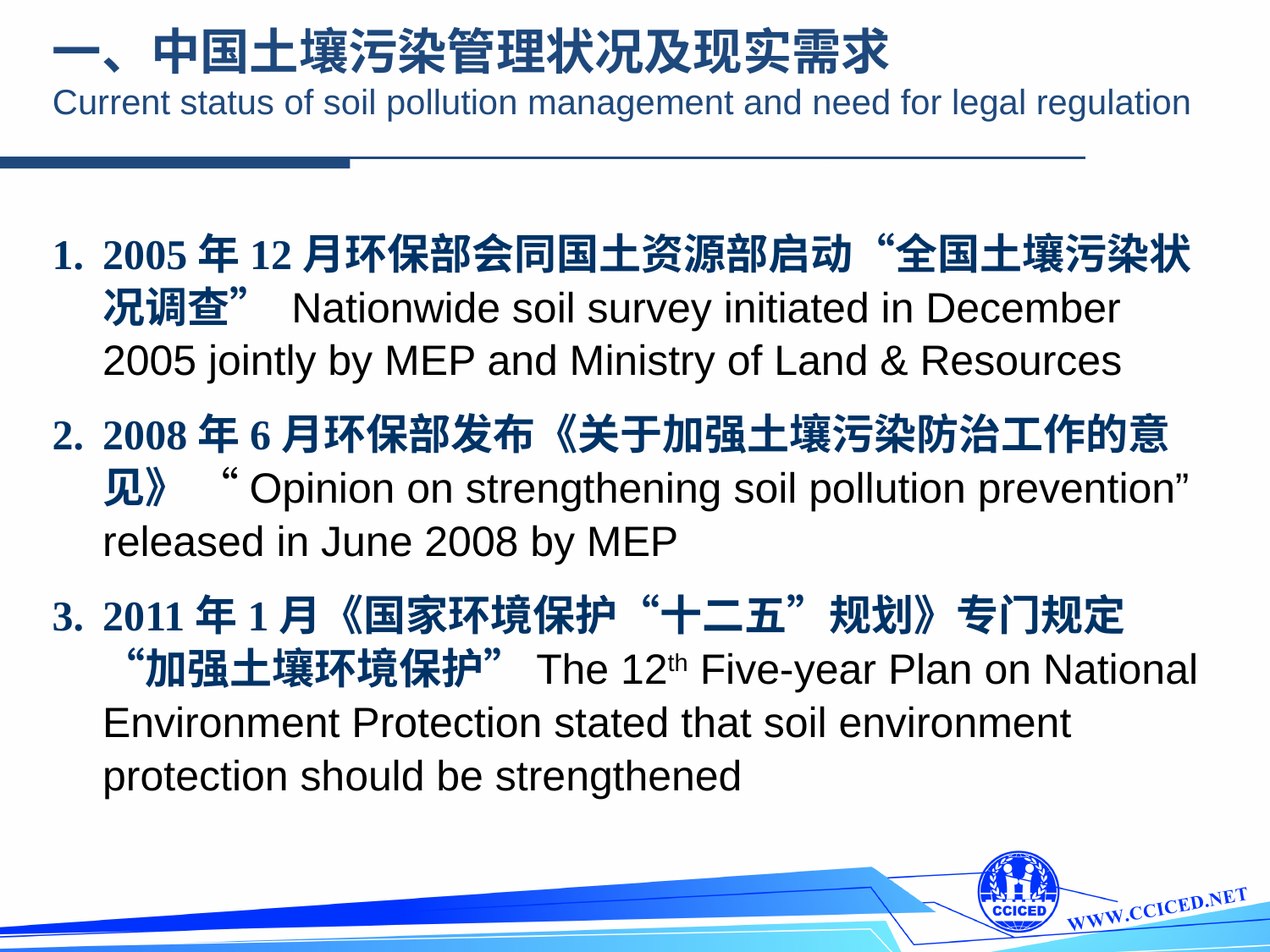

一、中国土壤污染管理状况及现实需求
Current status of soil pollution management and need for legal regulation
2005年12月环保部会同国土资源部启动“全国土壤污染状况调查” Nationwide soil survey initiated in December 2005 jointly by MEP and Ministry of Land & Resources
2008年6月环保部发布《关于加强土壤污染防治工作的意见》 “Opinion on strengthening soil pollution prevention” released in June 2008 by MEP
2011年1月《国家环境保护“十二五”规划》专门规定“加强土壤环境保护”The 12th Five-year Plan on National Environment Protection stated that soil environment protection should be strengthened